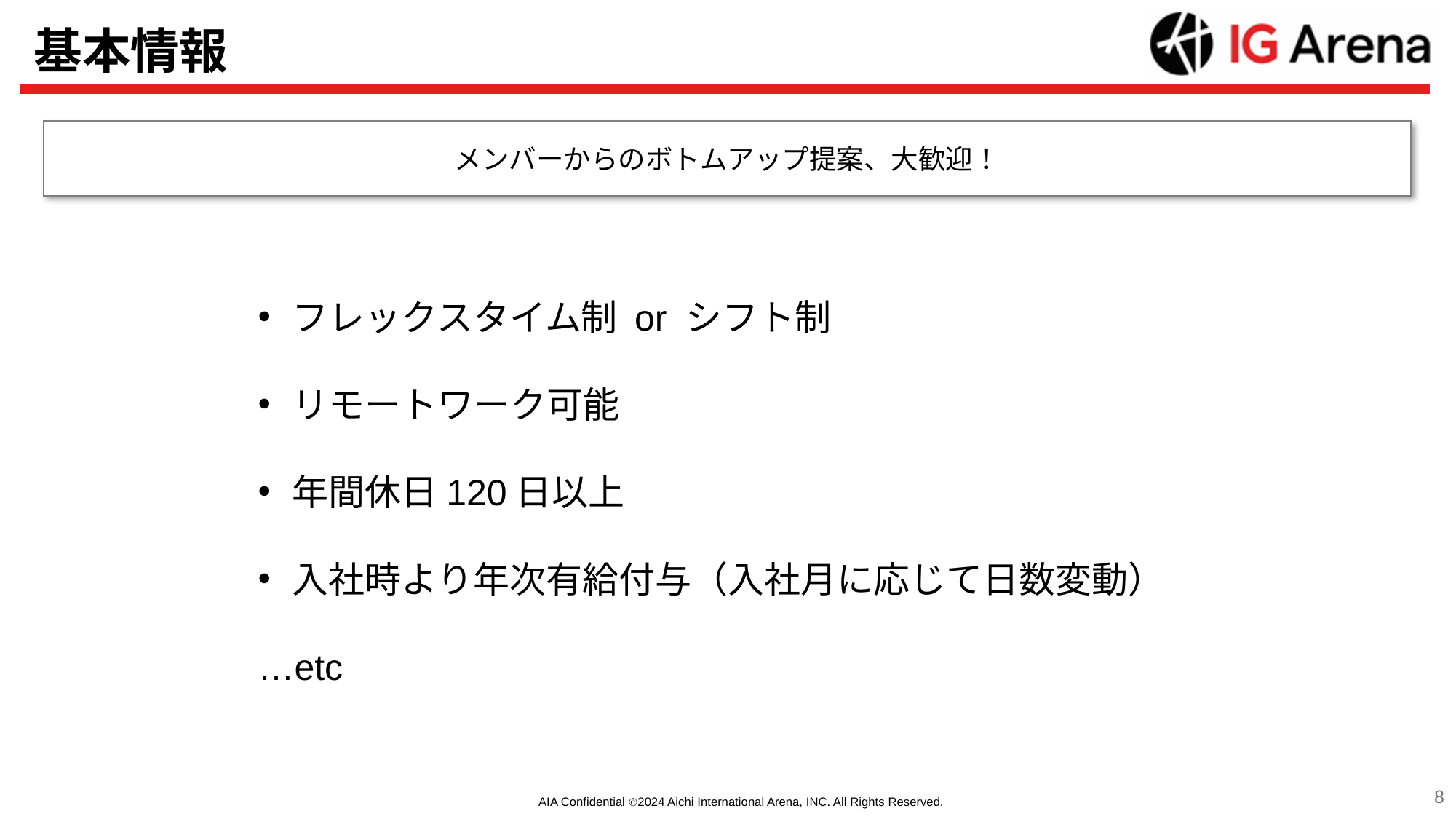

# 基本情報
メンバーからのボトムアップ提案、大歓迎！
フレックスタイム制 or シフト制

リモートワーク可能

年間休日120日以上

入社時より年次有給付与（入社月に応じて日数変動）

…etc
8